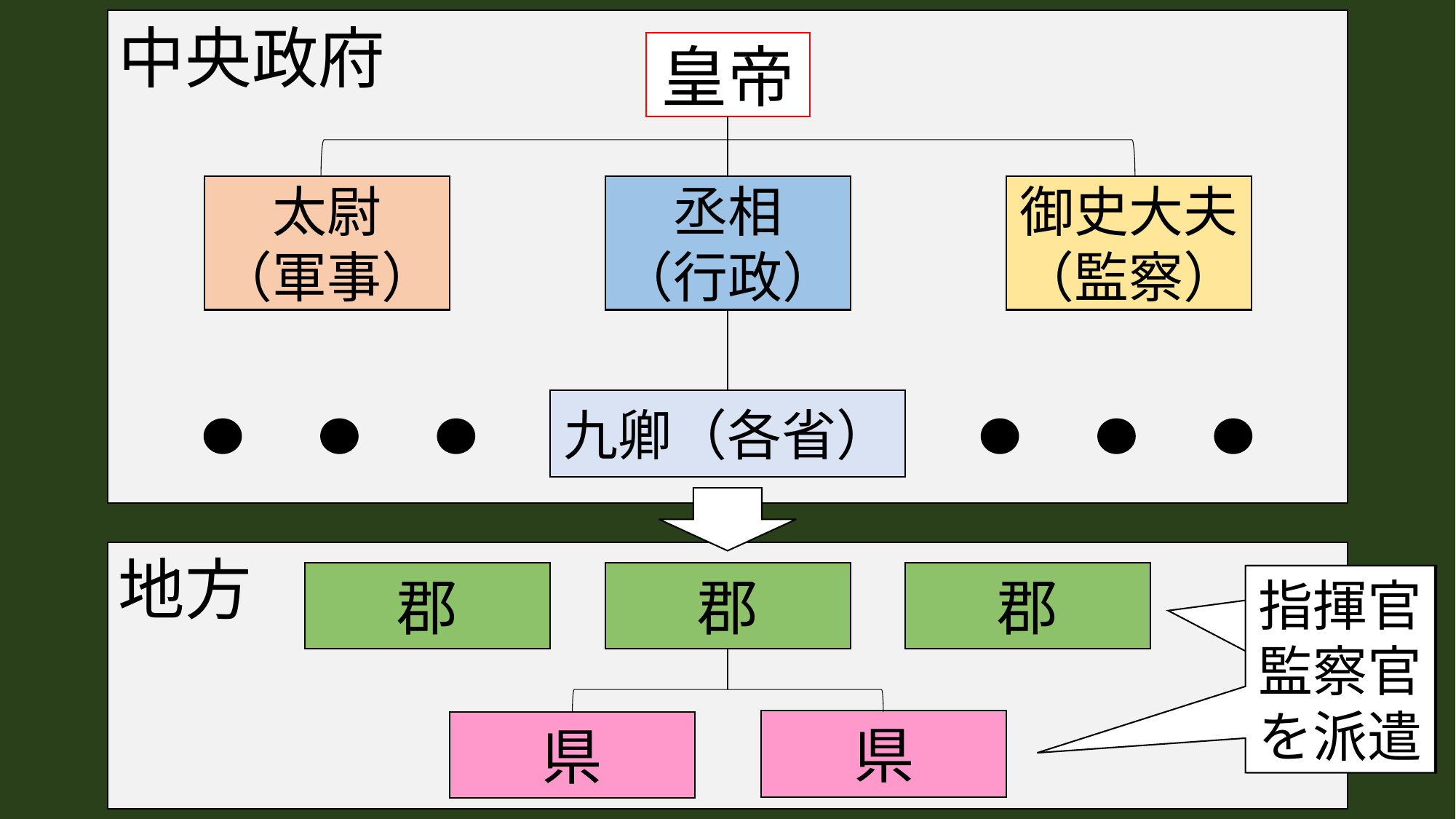

中央政府
皇帝
太尉
（軍事）
丞相
（行政）
御史大夫
（監察）
九卿（各省）

地方

郡
郡
郡
指揮官
監察官
を派遣
指揮官
監察官
を派遣
県
県